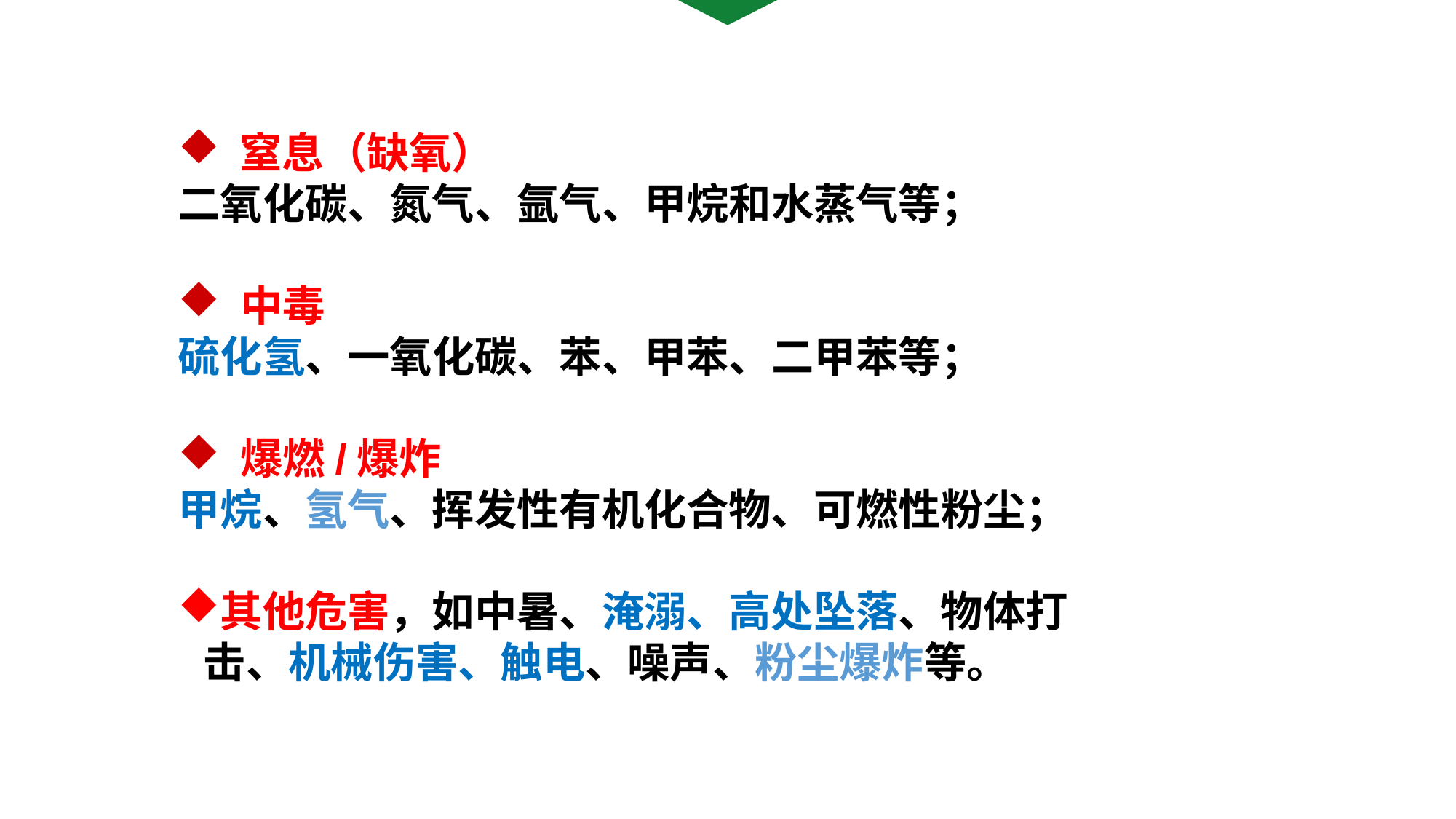

窒息（缺氧）
二氧化碳、氮气、氩气、甲烷和水蒸气等；

 中毒
硫化氢、一氧化碳、苯、甲苯、二甲苯等；

 爆燃/爆炸
甲烷、氢气、挥发性有机化合物、可燃性粉尘；

其他危害，如中暑、淹溺、高处坠落、物体打击、机械伤害、触电、噪声、粉尘爆炸等。
福道注册安全工程师事务所